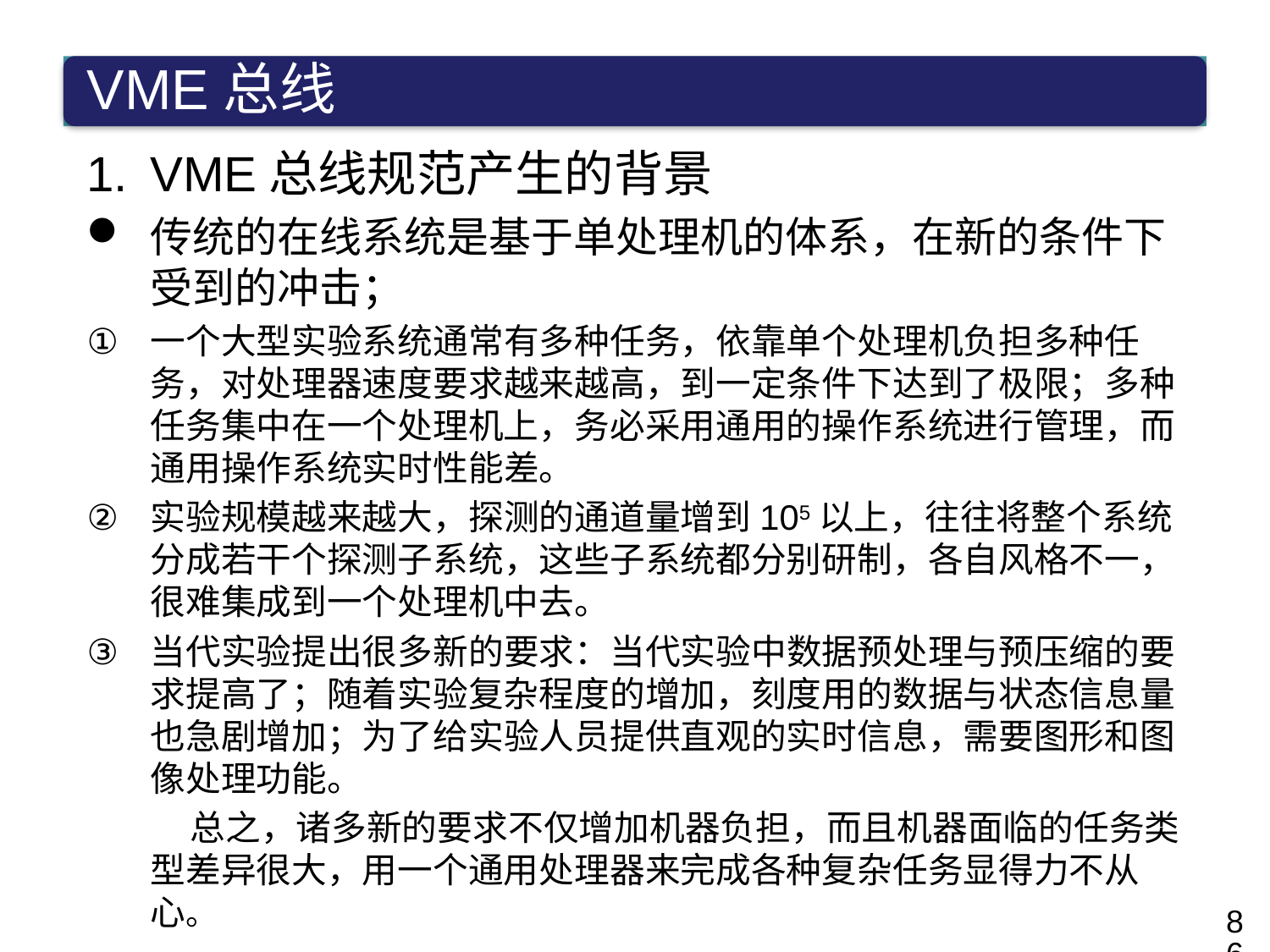

VME总线
VME总线规范产生的背景
传统的在线系统是基于单处理机的体系，在新的条件下受到的冲击；
一个大型实验系统通常有多种任务，依靠单个处理机负担多种任务，对处理器速度要求越来越高，到一定条件下达到了极限；多种任务集中在一个处理机上，务必采用通用的操作系统进行管理，而通用操作系统实时性能差。
实验规模越来越大，探测的通道量增到105以上，往往将整个系统分成若干个探测子系统，这些子系统都分别研制，各自风格不一，很难集成到一个处理机中去。
当代实验提出很多新的要求：当代实验中数据预处理与预压缩的要求提高了；随着实验复杂程度的增加，刻度用的数据与状态信息量也急剧增加；为了给实验人员提供直观的实时信息，需要图形和图像处理功能。
	    总之，诸多新的要求不仅增加机器负担，而且机器面临的任务类型差异很大，用一个通用处理器来完成各种复杂任务显得力不从心。
86